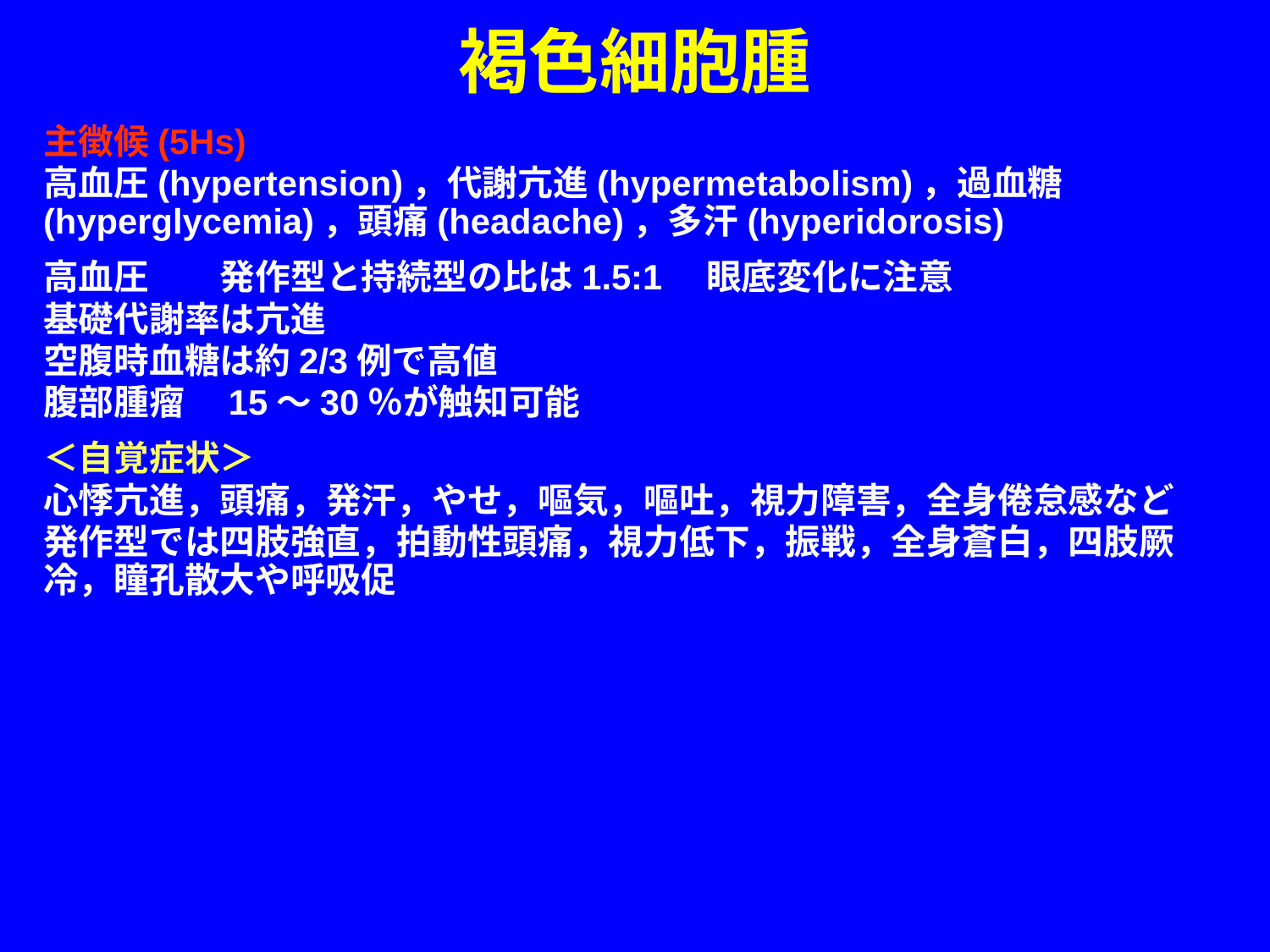

# 褐色細胞腫
主徴候(5Hs)
高血圧(hypertension)，代謝亢進(hypermetabolism)，過血糖(hyperglycemia)，頭痛(headache)，多汗(hyperidorosis)

高血圧　　発作型と持続型の比は1.5:1　眼底変化に注意
基礎代謝率は亢進
空腹時血糖は約2/3例で高値
腹部腫瘤　15～30％が触知可能

＜自覚症状＞
心悸亢進，頭痛，発汗，やせ，嘔気，嘔吐，視力障害，全身倦怠感など
発作型では四肢強直，拍動性頭痛，視力低下，振戦，全身蒼白，四肢厥冷，瞳孔散大や呼吸促